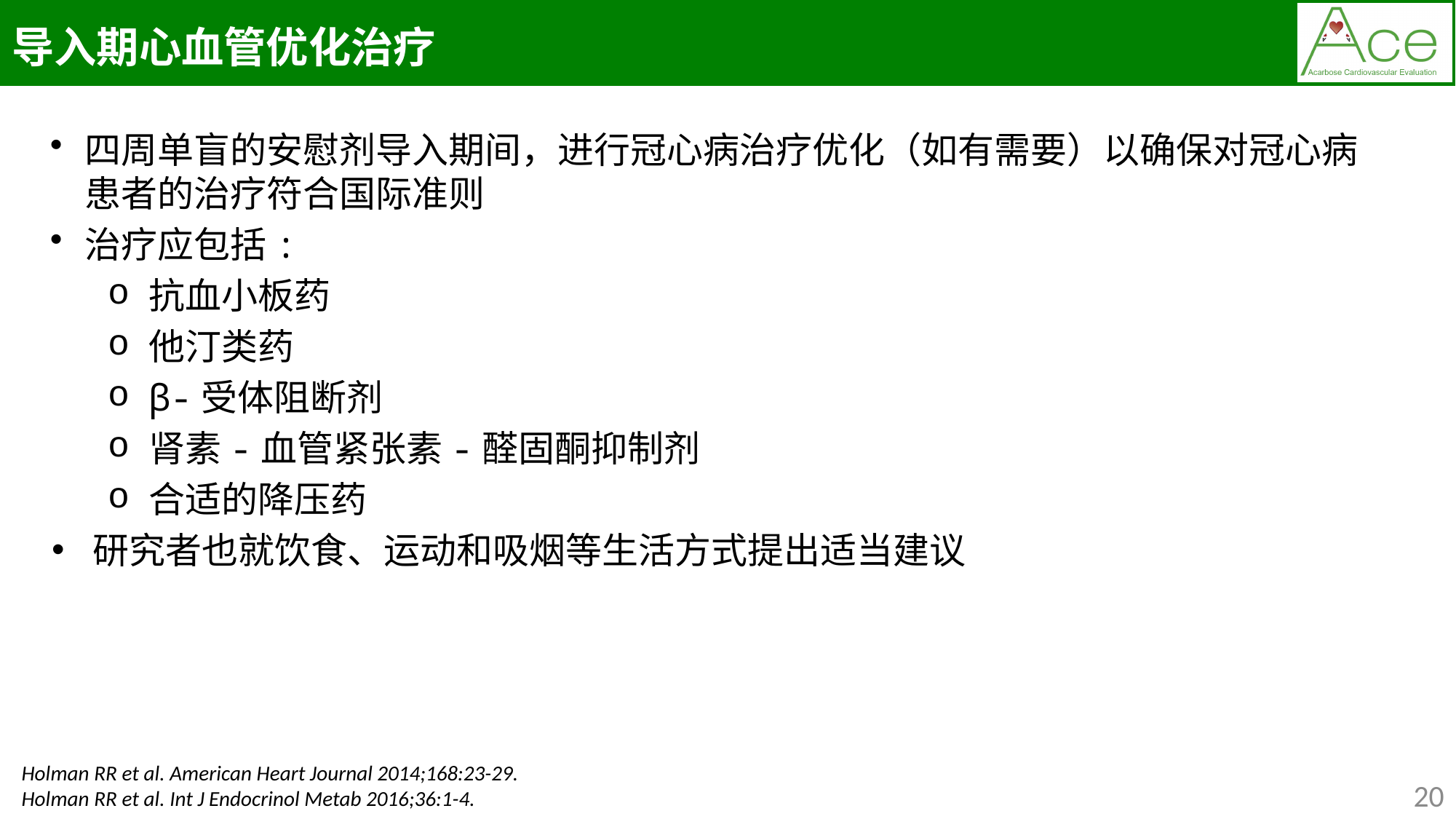

导入期心血管优化治疗
四周单盲的安慰剂导入期间，进行冠心病治疗优化（如有需要）以确保对冠心病患者的治疗符合国际准则
治疗应包括:
抗血小板药
他汀类药
β-受体阻断剂
肾素-血管紧张素-醛固酮抑制剂
合适的降压药
研究者也就饮食、运动和吸烟等生活方式提出适当建议

Holman RR et al. American Heart Journal 2014;168:23-29.
Holman RR et al. Int J Endocrinol Metab 2016;36:1-4.
20